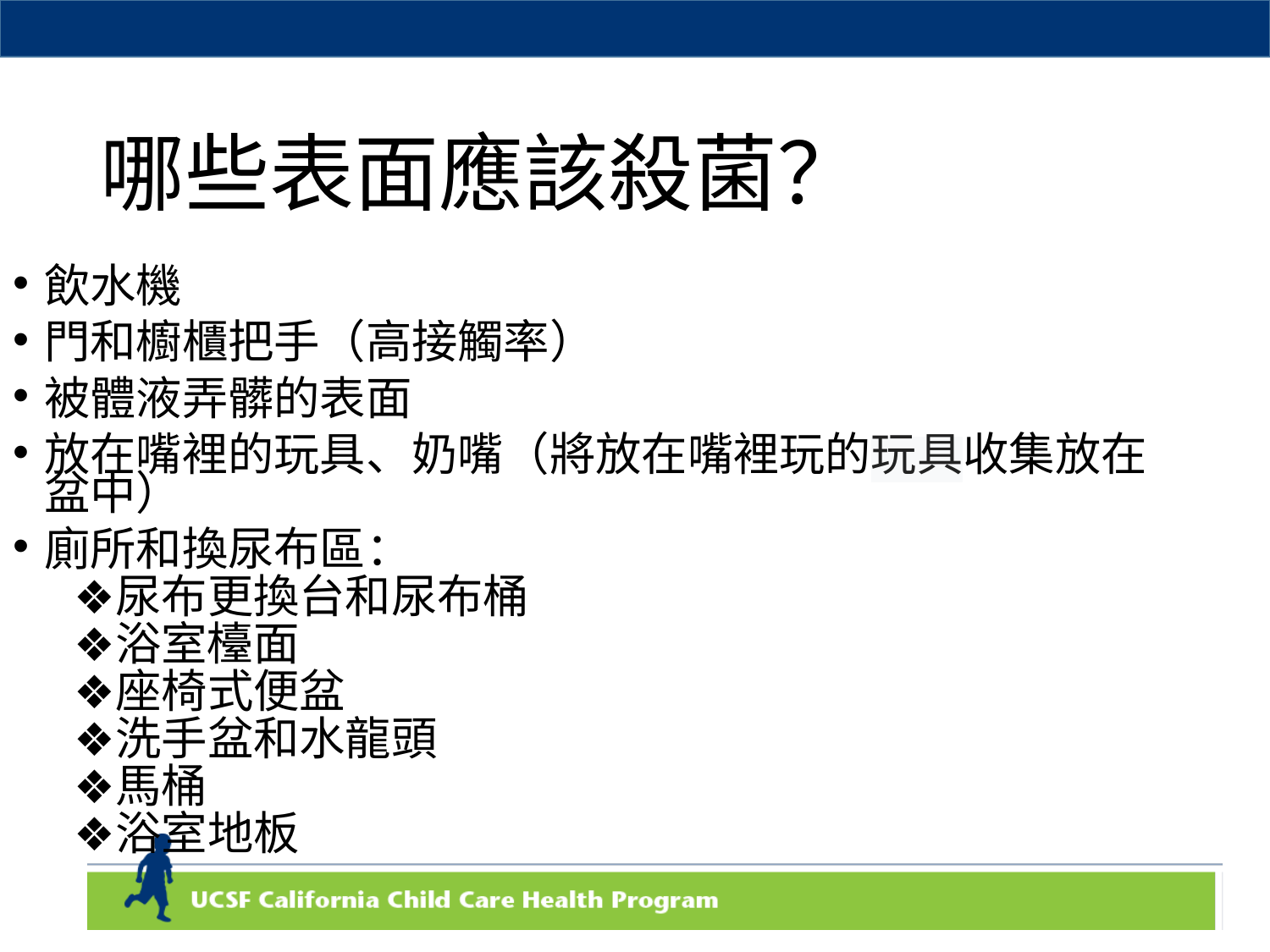

# 哪些表面應該殺菌？

飲水機
門和櫥櫃把手（高接觸率）
被體液弄髒的表面
放在嘴裡的玩具、奶嘴（將放在嘴裡玩的玩具收集放在盆中）
廁所和換尿布區：
尿布更換台和尿布桶
浴室檯面
座椅式便盆
洗手盆和水龍頭
馬桶
浴室地板